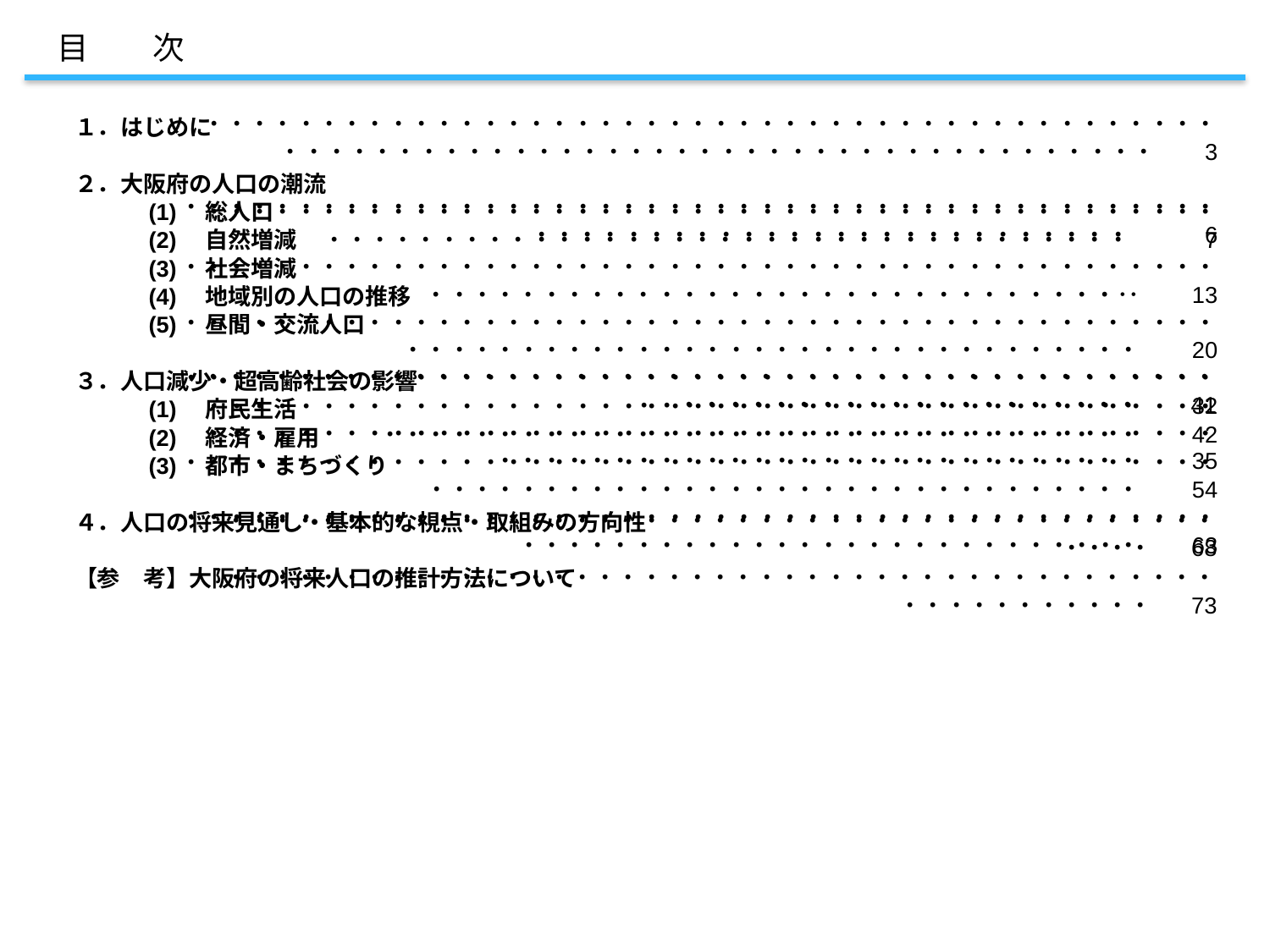

目　　次
　・・・・・・・・・・・・・・・・・・・・・・・・・・・・・・・・・・・・・・・・・・・・・・・・・・・・・・・・・・・・・・・・・・・・・・・・・・・・・・・・・・  　  3

・・・・・・・・・・・・・・・・・・・・・・・・・・・・・・・・・・・・・・・・・・・・・・・・・・・・・・・・・・・・・・・・・・・・・・・　　　6
１．はじめに

２．大阪府の人口の潮流
　　　(1)　総人口
　　　(2)　自然増減
　　　(3)　社会増減
　　　(4)　地域別の人口の推移
　　　(5)　昼間・交流人口

３．人口減少・超高齢社会の影響
　　　(1)　府民生活
　　　(2)　経済・雇用
　　　(3)　都市・まちづくり

４．人口の将来見通し・基本的な視点・取組みの方向性

【参　考】大阪府の将来人口の推計方法について
　・・・・・・・・・・・・・・・・・・・・・・・・・・・・・・・・・・・・・・・・・・・・・・・・・・・・・・・・・・・・・・・・・・・・・・・・・・・・・・・　　　7
・・・・・・・・・・・・・・・・・・・・・・・・・・・・・・・・・・・・・・・・・・・・・・・・・・・・・・・・・・・・・・・・・・・・・・・・・・・･･　　13
・・・・・・・・・・・・・・・・・・・・・・・・・・・・・・・・・・・・・・・・・・・・・・・・・・・・・・・・・・・・・・・・・・・・・・・・・・・・・　　20
・・・・・・・・・・・・・・・・・・・・・・・・・・・・・・・・・・・・・・・・・・・・・・・・・・・・・・・・・・・・・・・・・・・　　32
　・・・・・・・・・・・・・・・・・・・・・・・・・・・・・・・・・・・・・・・・・・・・・・・・・・・・・・・・・・・・・・・・・・・・・・・・　　35
　・・・・・・・・・・・・・・・・・・・・・・・・・・・・・・・・・・・・・・・・・・・・・・・・・・・・・・・・・・・・・・・・　　41
　・・・・・・・・・・・・・・・・・・・・・・・・・・・・・・・・・・・・・・・・・・・・・・・・・・・・・・・・・・・・・・・・・・・・・・・・・・・・・　　42
・・・・・・・・・・・・・・・・・・・・・・・・・・・・・・・・・・・・・・・・・・・・・・・・・・・・・・・・・・・・・・・・・・・・・・・・・・・・　　54
・・・・・・・・・・・・・・・・・・・・・・・・・・・・・・・・・・・・・・・・・・・・・・・・・・・・・・・・・・・・・・・・・・・・・・・・　　63

　・・・・・・・・・・・・・・・・・・・・・・・・・・・・・・・・・・・・・・・・・・・・・・・ 　 68
　・・・・・・・・・・・・・・・・・・・・・・・・・・・・・・・・・・・・・・・・・・・・・・・・・・・・・・ 　 73